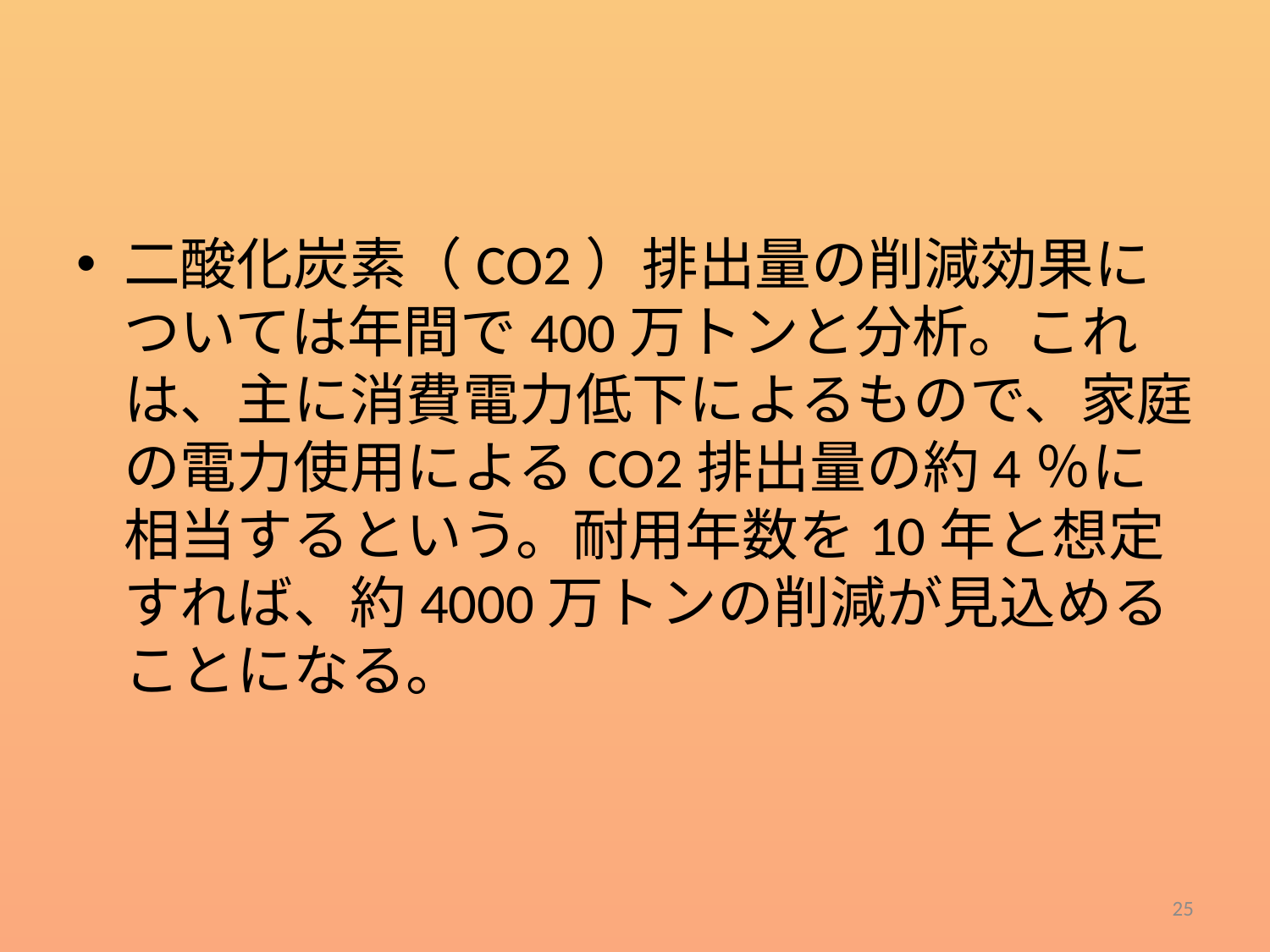

#
二酸化炭素（CO2）排出量の削減効果については年間で400万トンと分析。これは、主に消費電力低下によるもので、家庭の電力使用によるCO2排出量の約4％に相当するという。耐用年数を10年と想定すれば、約4000万トンの削減が見込めることになる。
25